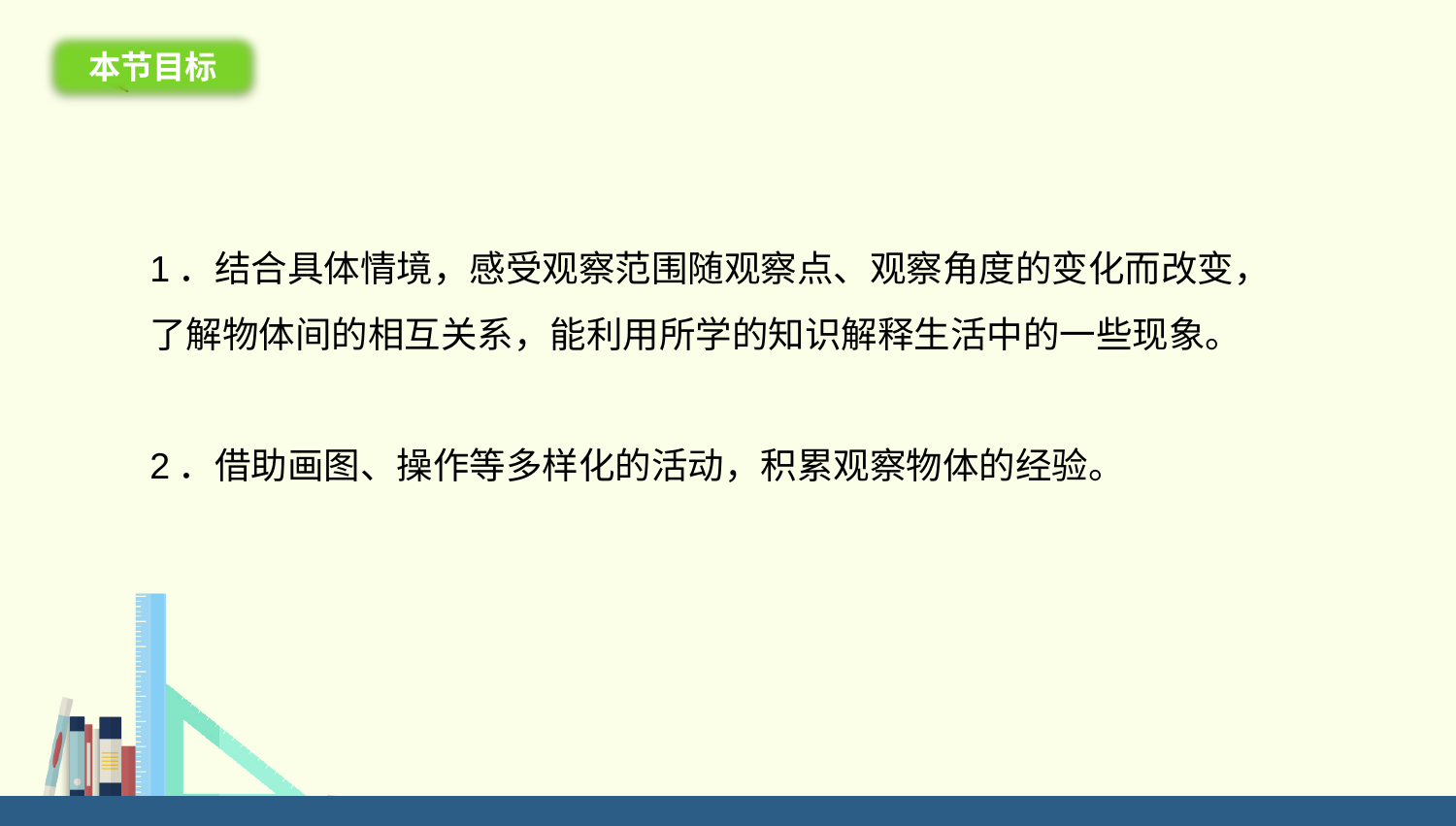

本节目标
1．结合具体情境，感受观察范围随观察点、观察角度的变化而改变，了解物体间的相互关系，能利用所学的知识解释生活中的一些现象。

2．借助画图、操作等多样化的活动，积累观察物体的经验。